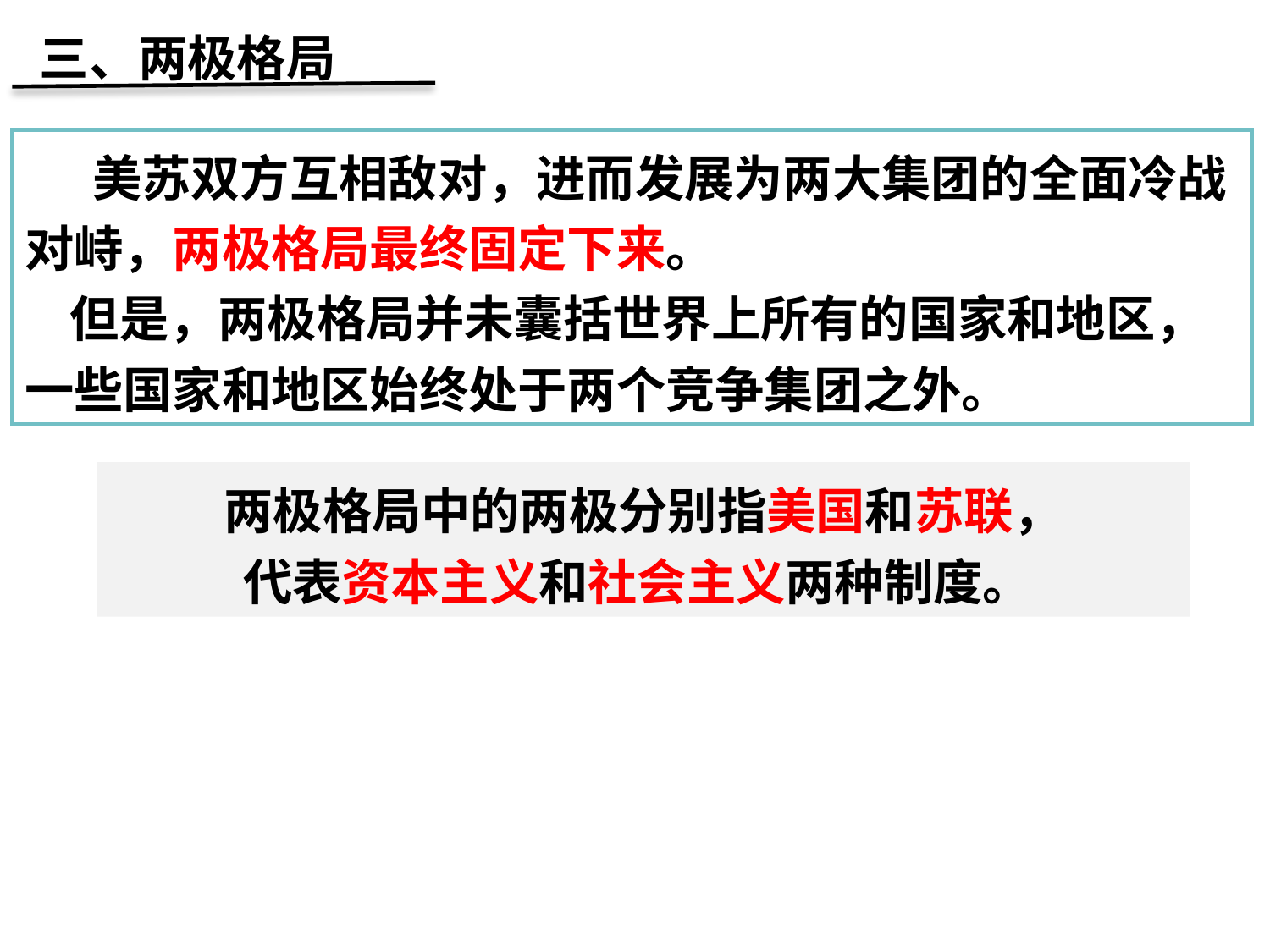

三、两极格局
     美苏双方互相敌对，进而发展为两大集团的全面冷战对峙，两极格局最终固定下来。
   但是，两极格局并未囊括世界上所有的国家和地区，一些国家和地区始终处于两个竞争集团之外。
两极格局中的两极分别指美国和苏联，
代表资本主义和社会主义两种制度。